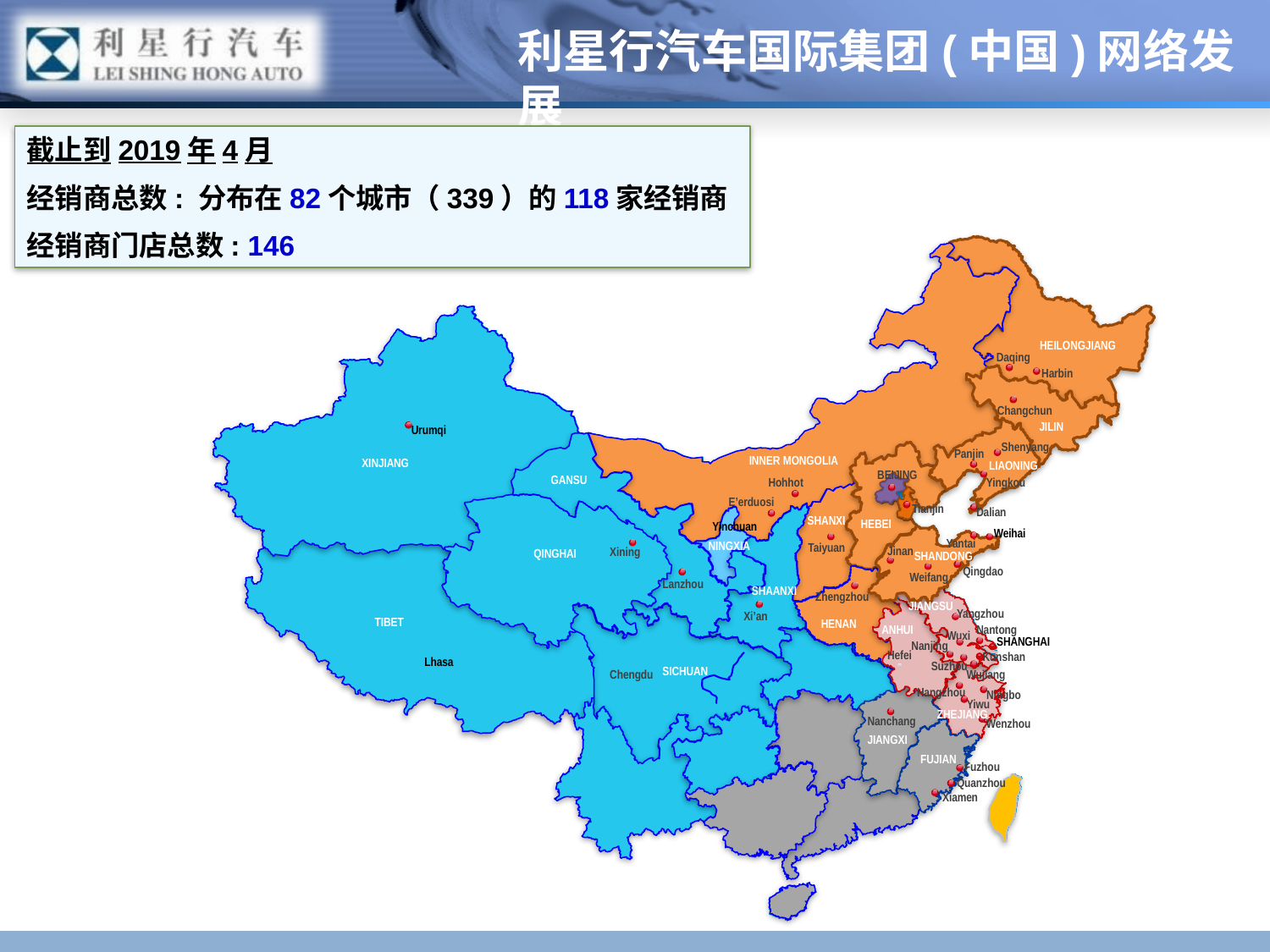

利星行汽车国际集团(中国)网络发展
截止到2019年4月
经销商总数: 分布在82个城市（339）的118家经销商
经销商门店总数: 146

HEILONGJIANG
Daqing

Harbin

Changchun
JILIN

Urumqi

Shenyang

Panjin
INNER MONGOLIA

LIAONING
XINJIANG

BEIJING

GANSU

Hohhot
Yingkou

E’erduosi
Tianjin

Dalian

SHANXI

HEBEI
Yinchuan
Weihai

NINGXIA

Yantai
QINGHAI

Taiyuan
SHANDONG
Jinan
Xining

Qingdao

Weifang

Lanzhou
SHAANXI

Zhengzhou
JIANGSU

Yangzhou
TIBET
Xi’an
HENAN

ANHUI
Nantong

Wuxi
SHANGHAI

Nanjing

Lhasa
Hefei
Kunshan

SICHUAN
Suzhou

Chengdu
Wujiang

Hangzhou

Ningbo

Yiwu

ZHEJIANG

Nanchang

Wenzhou

.
JIANGXI
FUJIAN
Fuzhou

Quanzhou

Xiamen